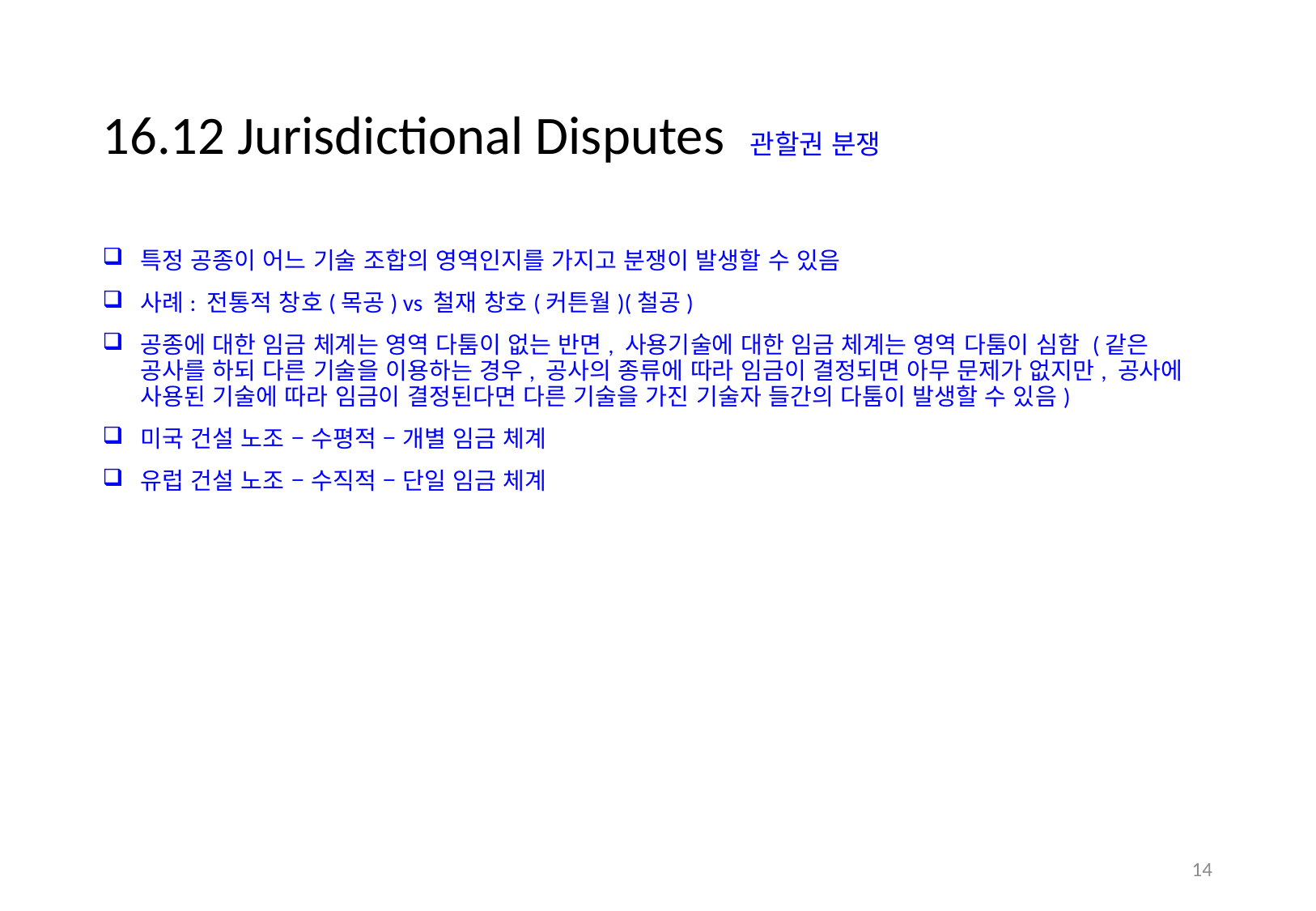

# 16.12 Jurisdictional Disputes 관할권 분쟁
특정 공종이 어느 기술 조합의 영역인지를 가지고 분쟁이 발생할 수 있음
사례: 전통적 창호(목공) vs 철재 창호(커튼월)(철공)
공종에 대한 임금 체계는 영역 다툼이 없는 반면, 사용기술에 대한 임금 체계는 영역 다툼이 심함 (같은 공사를 하되 다른 기술을 이용하는 경우, 공사의 종류에 따라 임금이 결정되면 아무 문제가 없지만, 공사에 사용된 기술에 따라 임금이 결정된다면 다른 기술을 가진 기술자 들간의 다툼이 발생할 수 있음)
미국 건설 노조 – 수평적 – 개별 임금 체계
유럽 건설 노조 – 수직적 – 단일 임금 체계

14